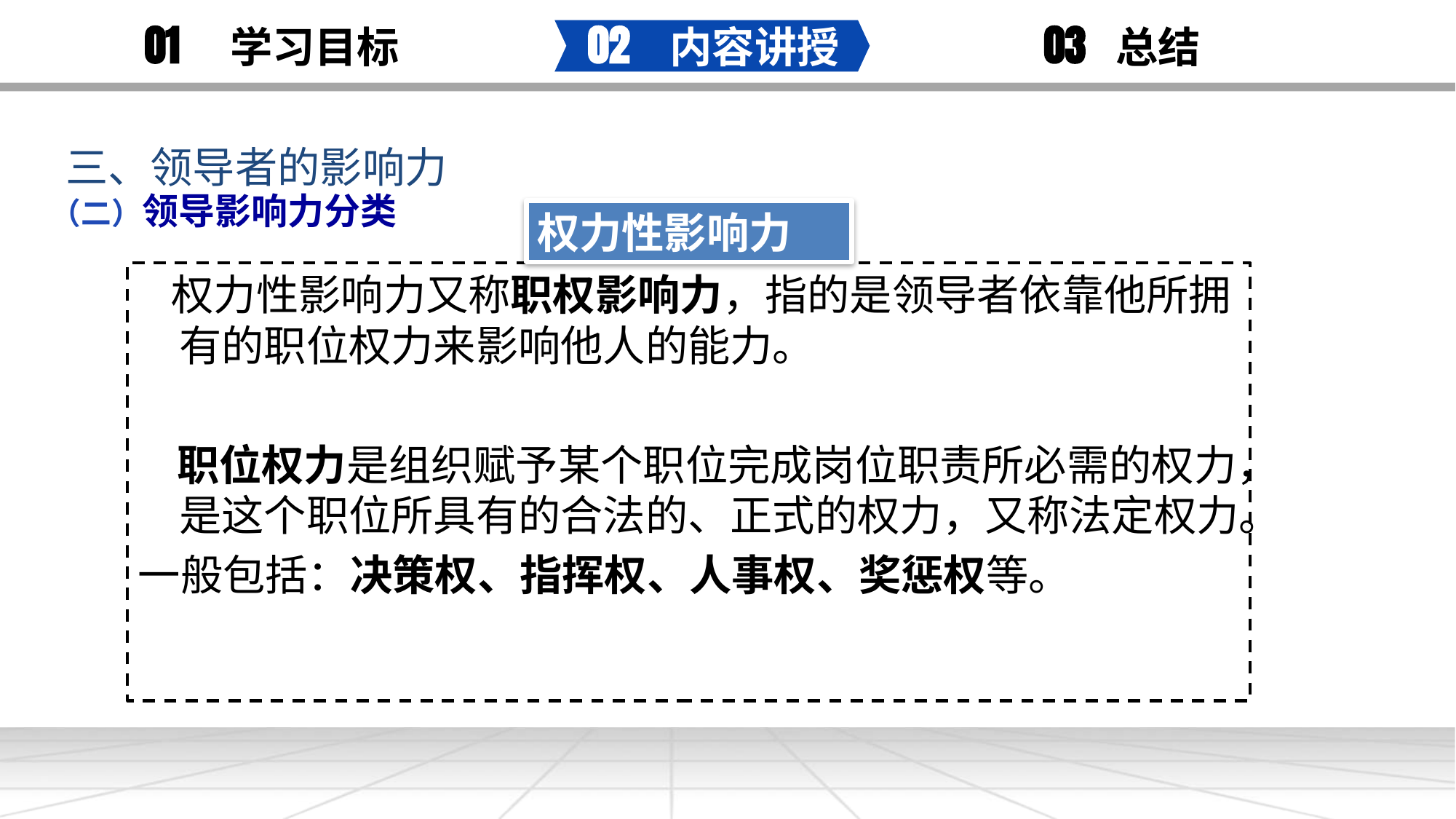

02   内容讲授
03  总结
01    学习目标

三、领导者的影响力
（二）领导影响力分类
权力性影响力
   权力性影响力又称职权影响力，指的是领导者依靠他所拥有的职位权力来影响他人的能力。

   职位权力是组织赋予某个职位完成岗位职责所必需的权力，是这个职位所具有的合法的、正式的权力，又称法定权力。
一般包括：决策权、指挥权、人事权、奖惩权等。